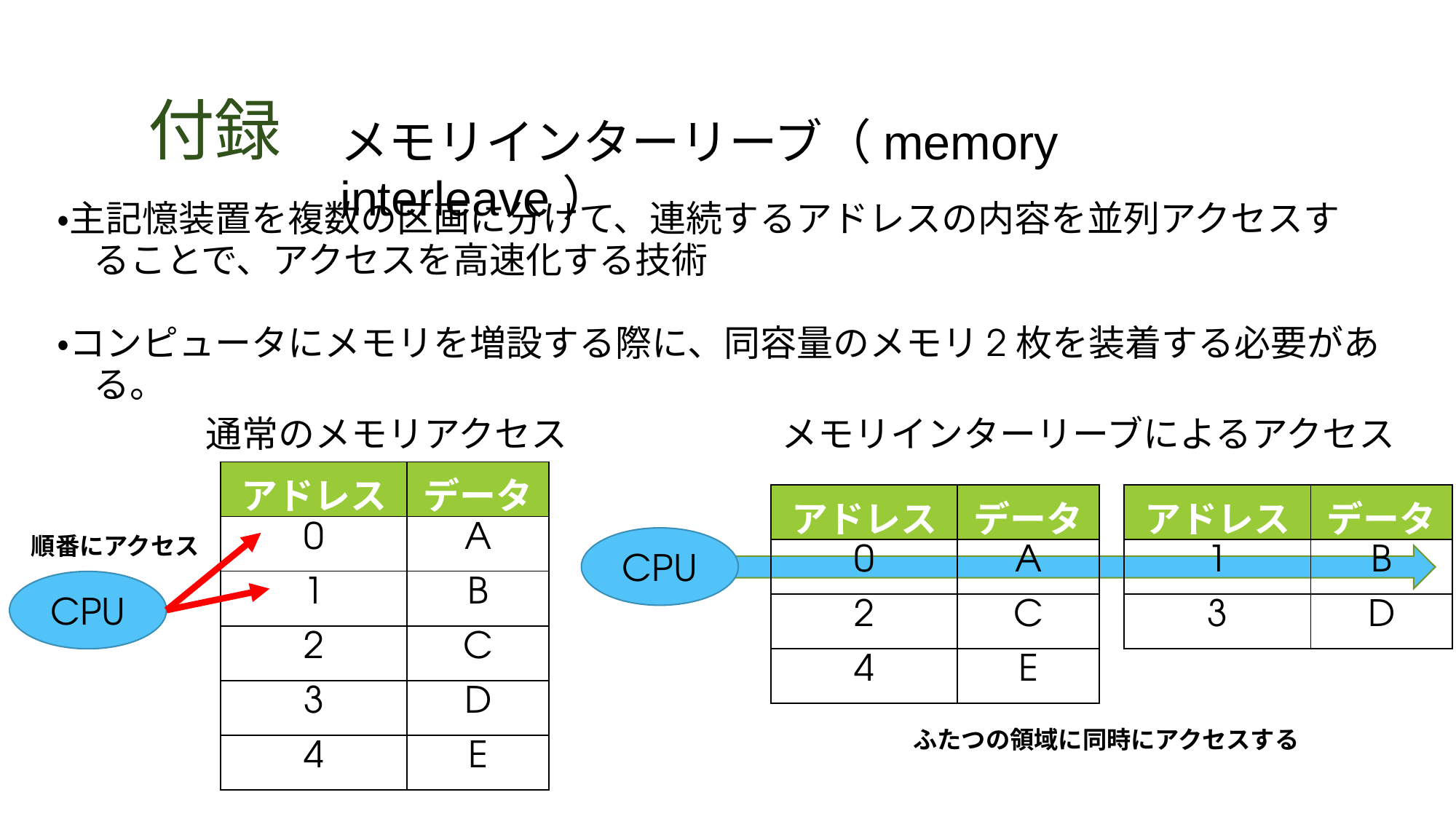

# 付録
メモリインターリーブ（memory interleave）
・主記憶装置を複数の区画に分けて、連続するアドレスの内容を並列アクセスす
　ることで、アクセスを高速化する技術

・コンピュータにメモリを増設する際に、同容量のメモリ2枚を装着する必要があ
　る。
通常のメモリアクセス
メモリインターリーブによるアクセス
| アドレス | データ |
| --- | --- |
| 0 | A |
| 1 | B |
| 2 | C |
| 3 | D |
| 4 | E |
| アドレス | データ |
| --- | --- |
| 0 | A |
| 2 | C |
| 4 | E |
| アドレス | データ |
| --- | --- |
| 1 | B |
| 3 | D |
順番にアクセス
CPU

CPU
ふたつの領域に同時にアクセスする